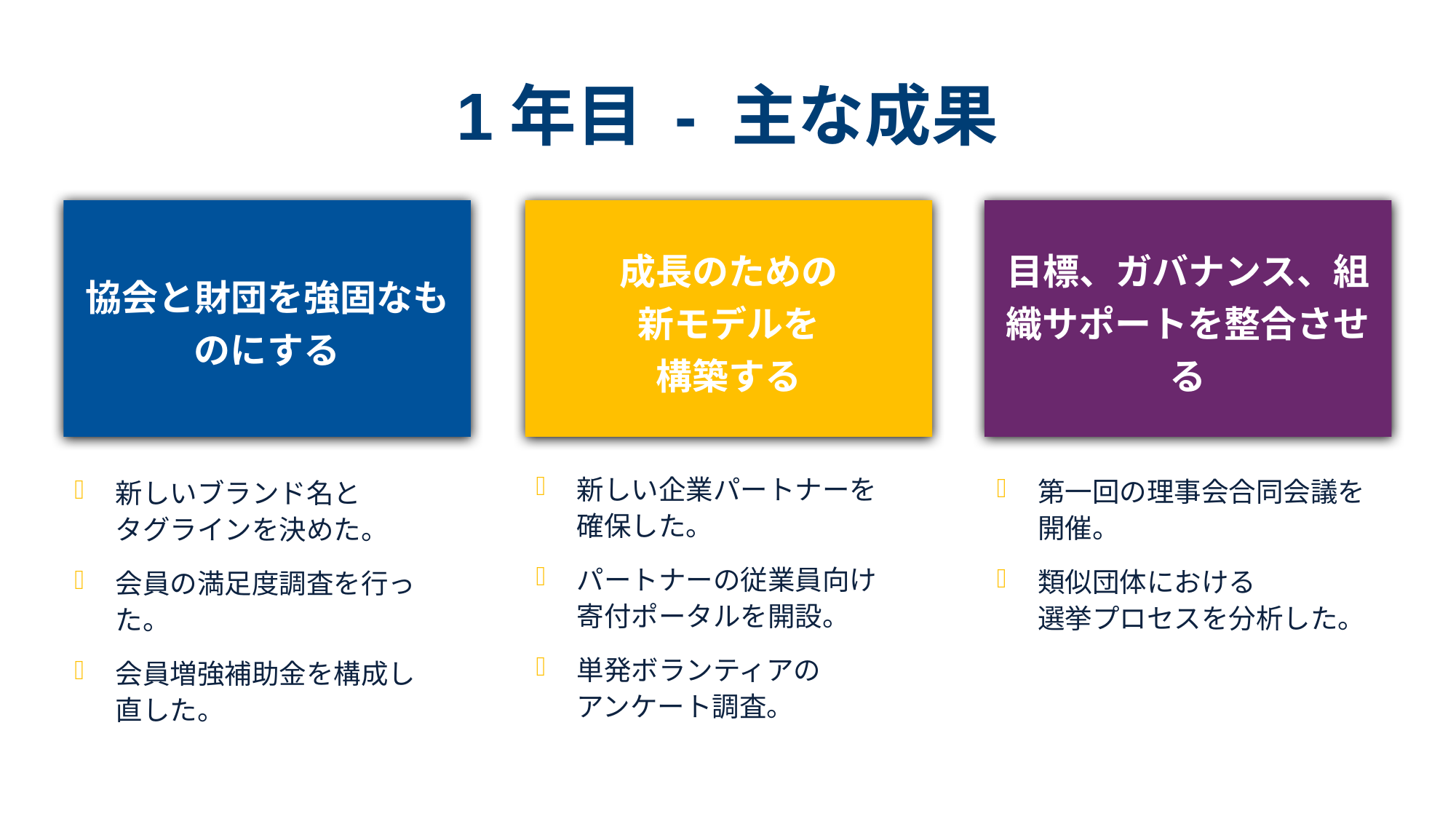

# 1年目 - 主な成果
協会と財団を強固なものにする
成長のための
新モデルを
構築する
目標、ガバナンス、組織サポートを整合させる
新しい企業パートナーを
確保した。
パートナーの従業員向け
寄付ポータルを開設。
単発ボランティアの
アンケート調査。
第一回の理事会合同会議を開催。
類似団体における
選挙プロセスを分析した。
新しいブランド名と
タグラインを決めた。
会員の満足度調査を行った。
会員増強補助金を構成し
直した。